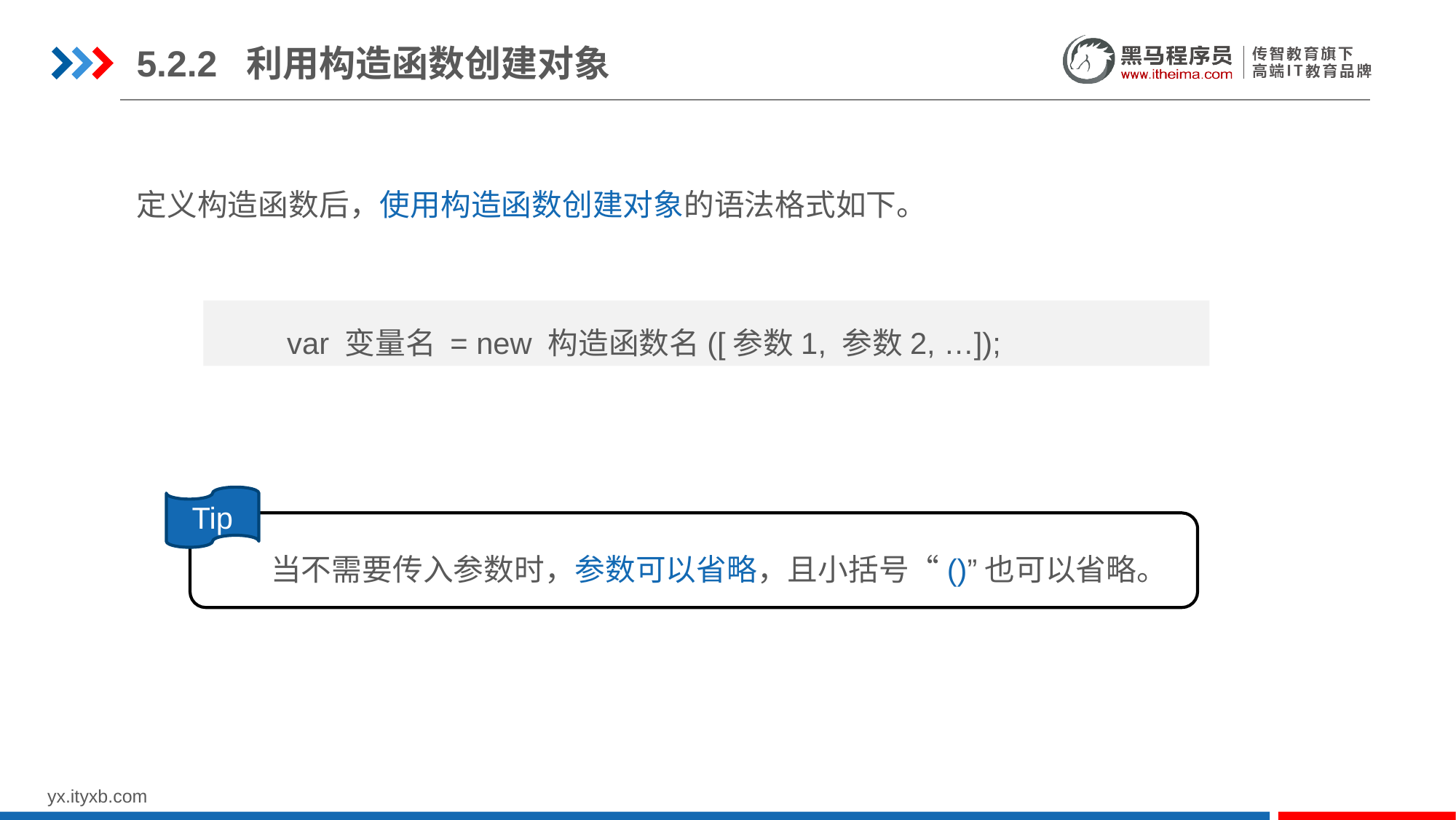

5.2.2  利用构造函数创建对象
定义构造函数后，使用构造函数创建对象的语法格式如下。
var 变量名 = new 构造函数名([参数1, 参数2, …]);
Tip

当不需要传入参数时，参数可以省略，且小括号“()”也可以省略。